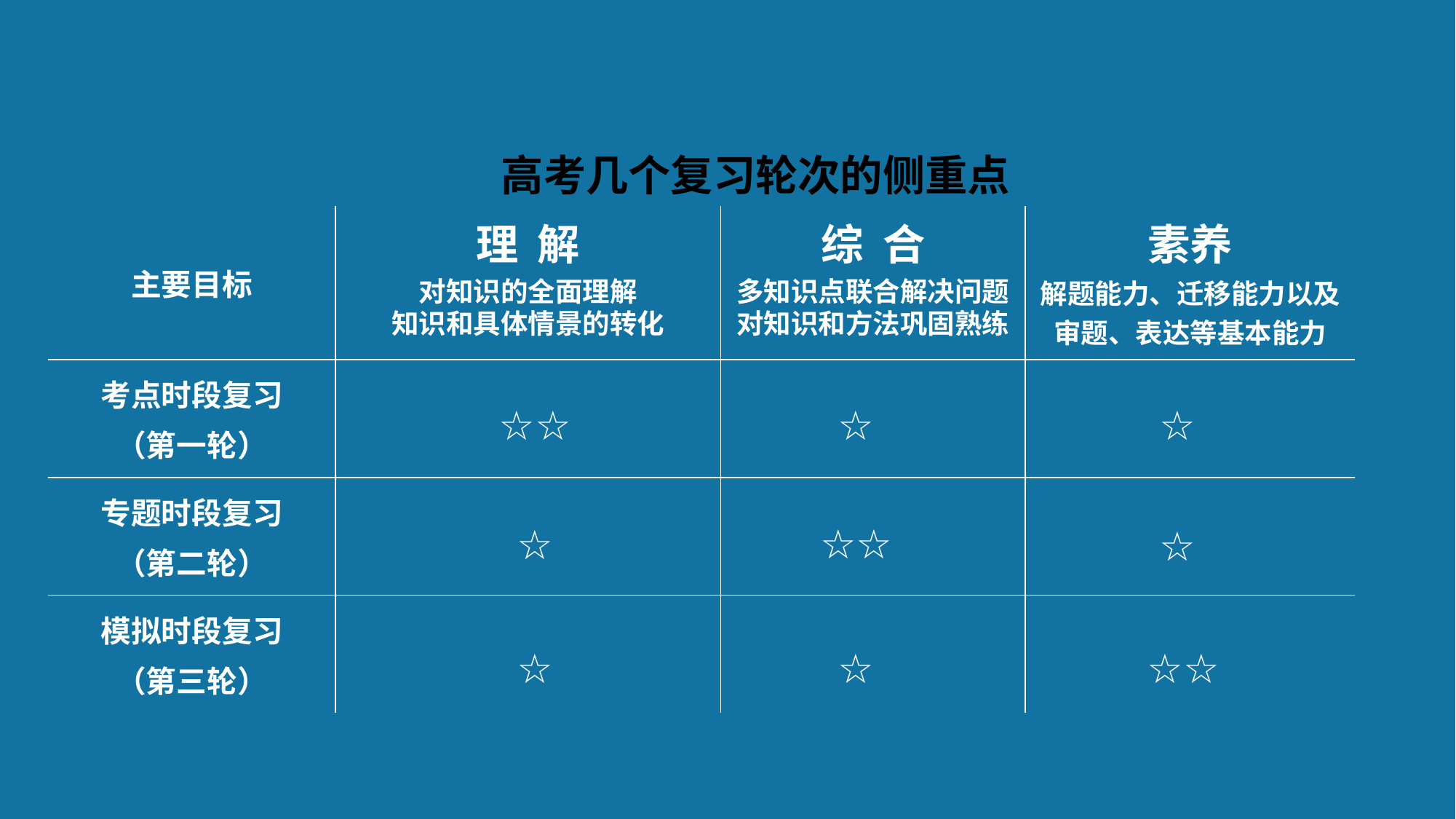

教材处理
高考几个复习轮次的侧重点
| 主要目标 | 理 解 对知识的全面理解 知识和具体情景的转化 | 综 合 多知识点联合解决问题 对知识和方法巩固熟练 | 素养 解题能力、迁移能力以及审题、表达等基本能力 |
| --- | --- | --- | --- |
| 考点时段复习 （第一轮） |  |  |  |
| 专题时段复习 （第二轮） |  |  |  |
| 模拟时段复习 （第三轮） |  |  |  |
☆☆
☆
☆
☆
☆☆
☆
☆
☆
☆☆